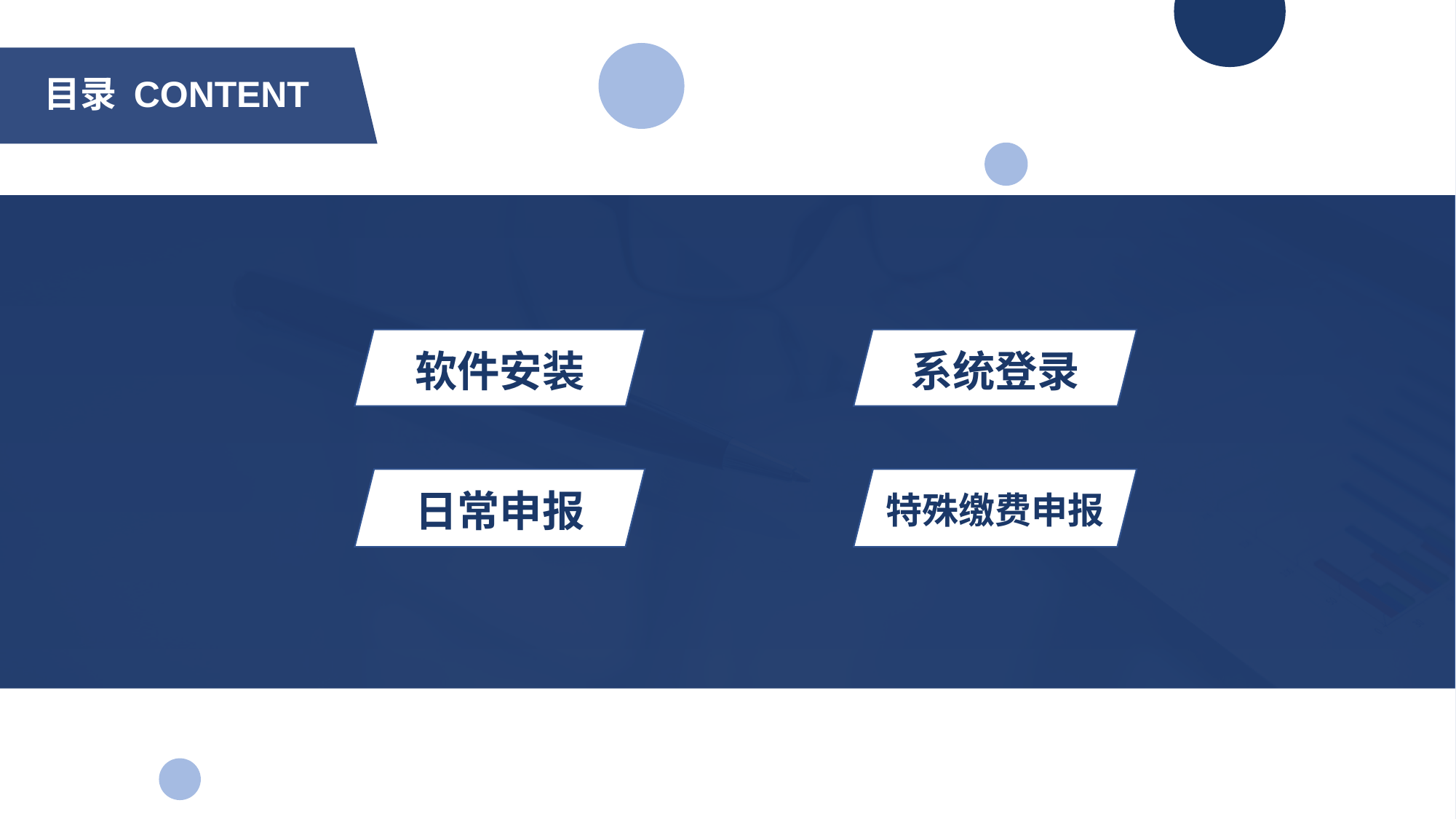

# 目录 CONTENT

软件安装

系统登录

特殊缴费申报

日常申报